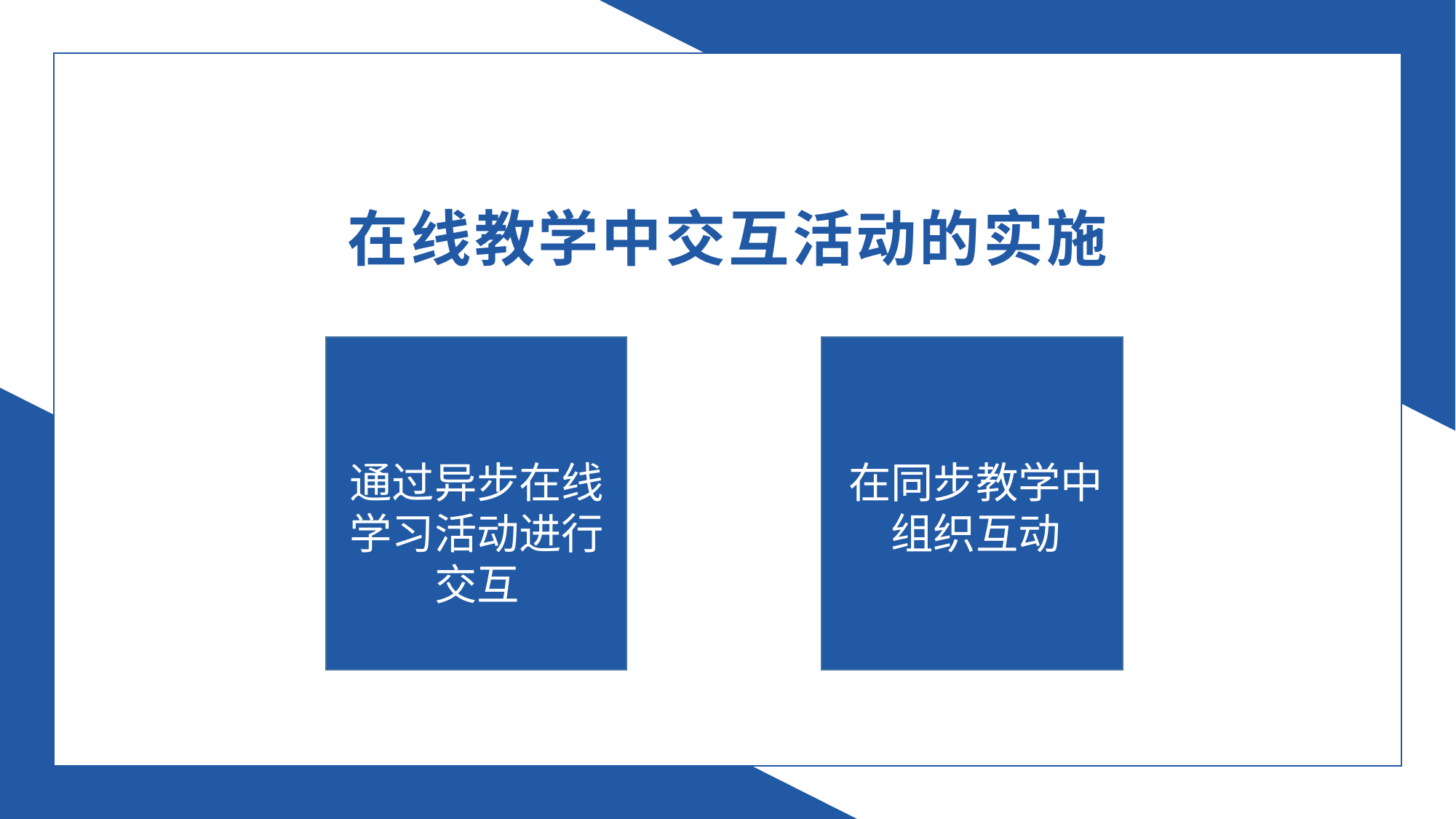

在线教学中交互活动的实施

通过异步在线学习活动进行交互
在同步教学中组织互动